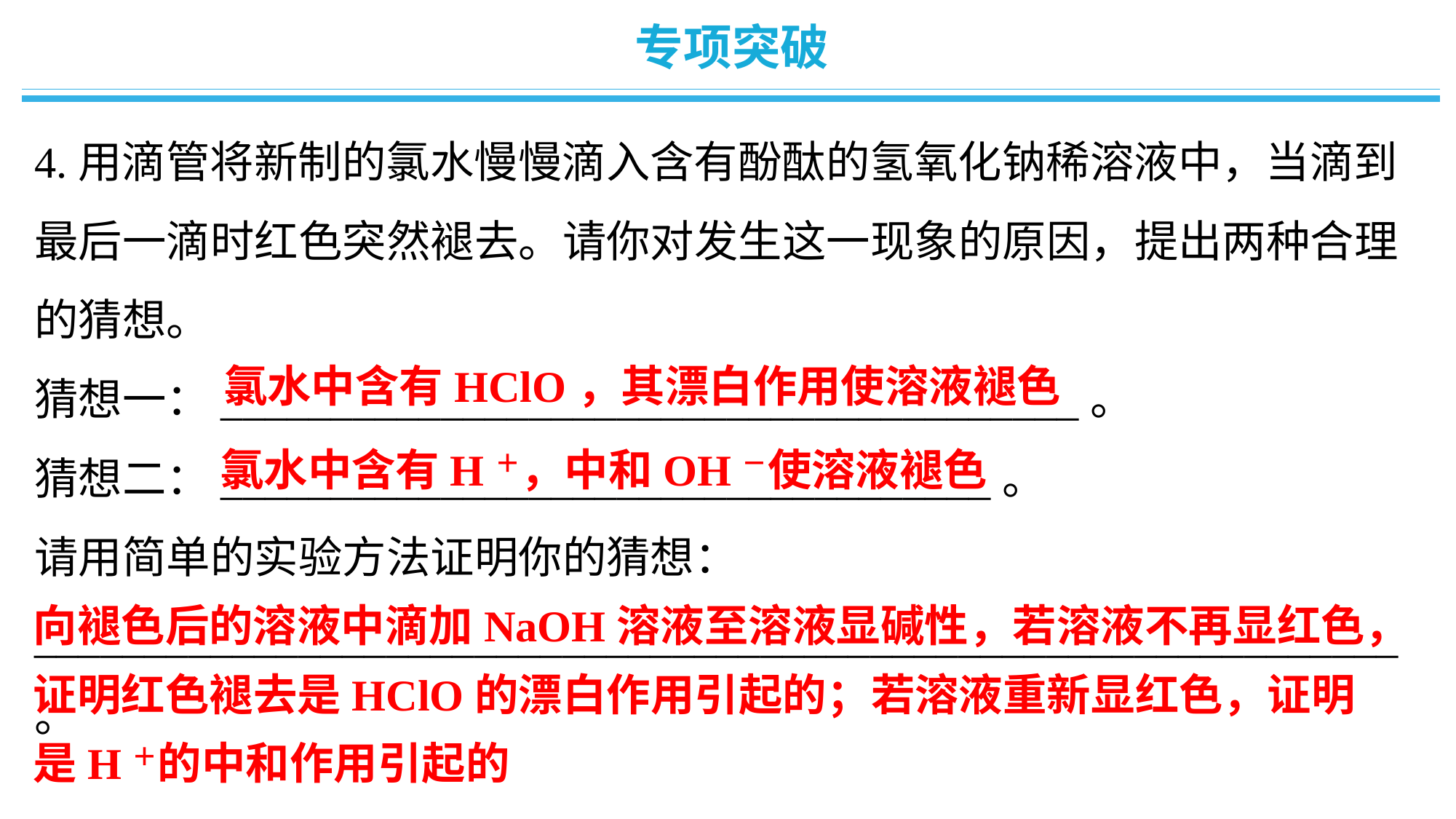

专项突破
4.用滴管将新制的氯水慢慢滴入含有酚酞的氢氧化钠稀溶液中，当滴到最后一滴时红色突然褪去。请你对发生这一现象的原因，提出两种合理的猜想。
猜想一：_______________________________________。
猜想二：___________________________________。
请用简单的实验方法证明你的猜想： ______________________________________________________________。
氯水中含有HClO，其漂白作用使溶液褪色
氯水中含有H＋，中和OH－使溶液褪色
向褪色后的溶液中滴加NaOH溶液至溶液显碱性，若溶液不再显红色，证明红色褪去是HClO的漂白作用引起的；若溶液重新显红色，证明是H＋的中和作用引起的